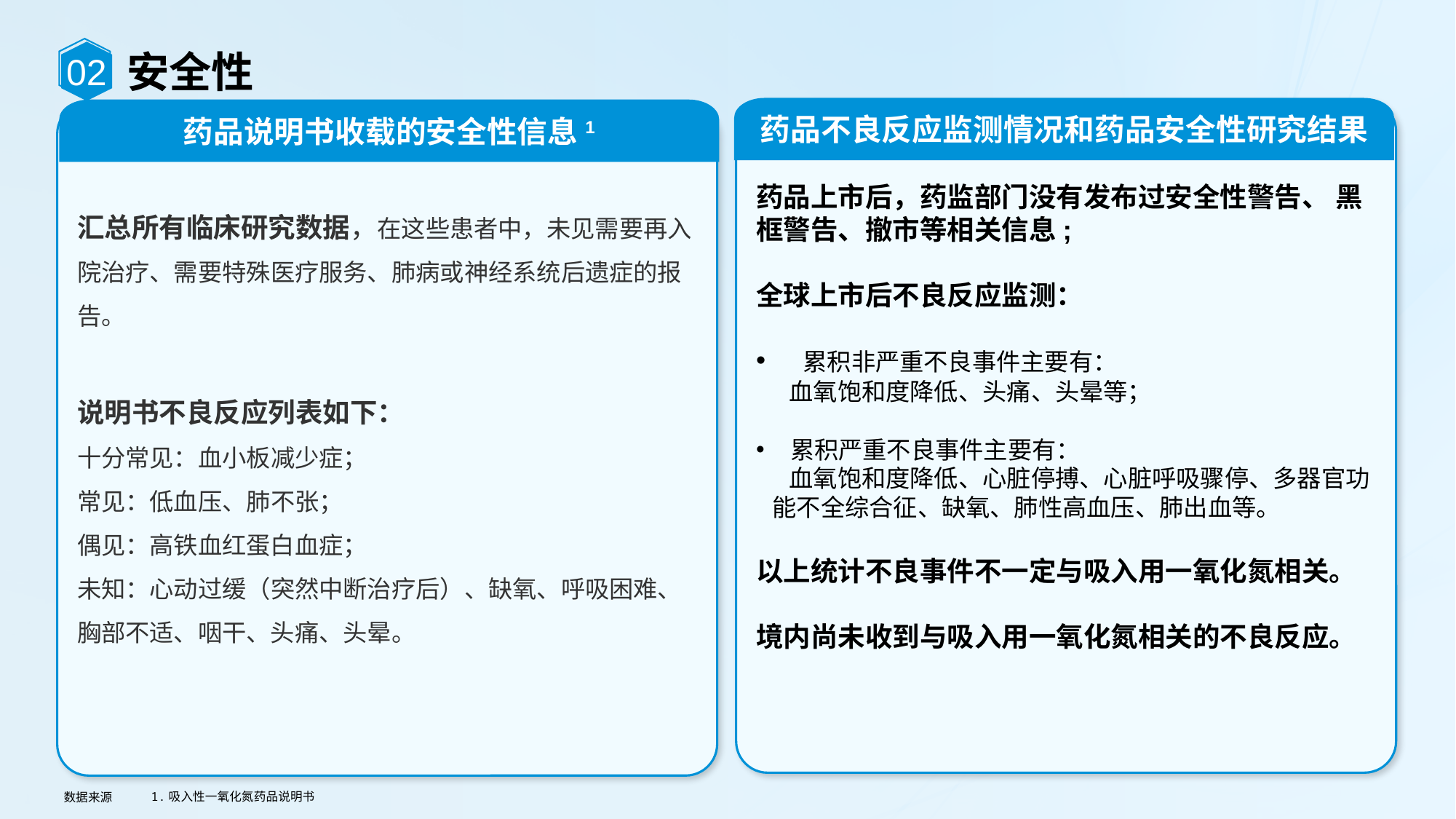

02
安全性
药品不良反应监测情况和药品安全性研究结果
药品说明书收载的安全性信息1

药品上市后，药监部门没有发布过安全性警告、 黑框警告、撤市等相关信息;

全球上市后不良反应监测：

 累积非严重不良事件主要有：
     血氧饱和度降低、头痛、头晕等；

累积严重不良事件主要有：
     血氧饱和度降低、心脏停搏、心脏呼吸骤停、多器官功     能不全综合征、缺氧、肺性高血压、肺出血等。

以上统计不良事件不一定与吸入用一氧化氮相关。

境内尚未收到与吸入用一氧化氮相关的不良反应。

汇总所有临床研究数据，在这些患者中，未见需要再入院治疗、需要特殊医疗服务、肺病或神经系统后遗症的报告。

说明书不良反应列表如下：
十分常见：血小板减少症；
常见：低血压、肺不张；
偶见：高铁血红蛋白血症；
未知：心动过缓（突然中断治疗后）、缺氧、呼吸困难、胸部不适、咽干、头痛、头晕。

数据来源
1.吸入性一氧化氮药品说明书